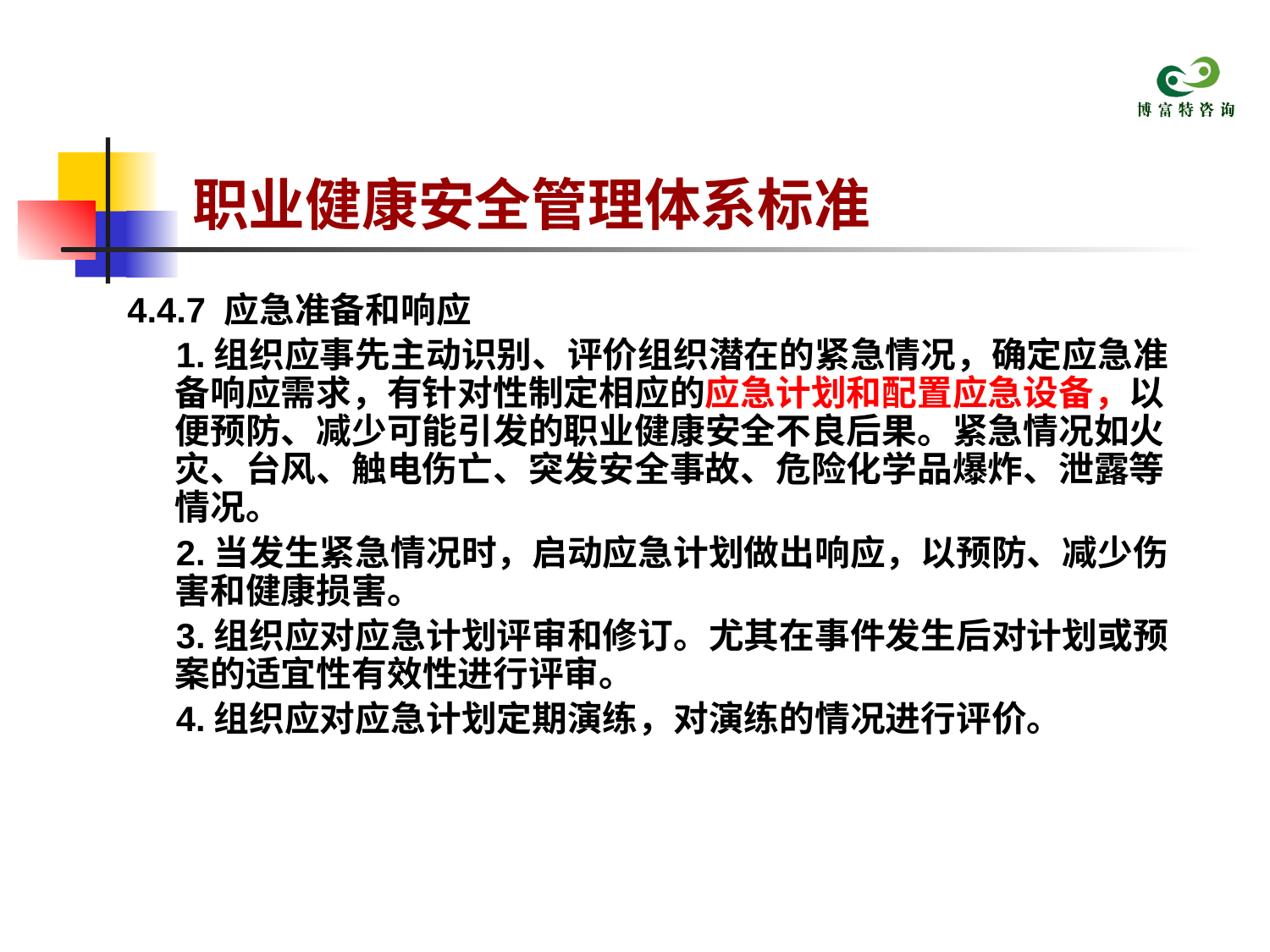

# 职业健康安全管理体系标准
4.4.7 应急准备和响应
     1.组织应事先主动识别、评价组织潜在的紧急情况，确定应急准备响应需求，有针对性制定相应的应急计划和配置应急设备，以便预防、减少可能引发的职业健康安全不良后果。紧急情况如火灾、台风、触电伤亡、突发安全事故、危险化学品爆炸、泄露等情况。
     2.当发生紧急情况时，启动应急计划做出响应，以预防、减少伤害和健康损害。
     3.组织应对应急计划评审和修订。尤其在事件发生后对计划或预案的适宜性有效性进行评审。
     4.组织应对应急计划定期演练，对演练的情况进行评价。

132